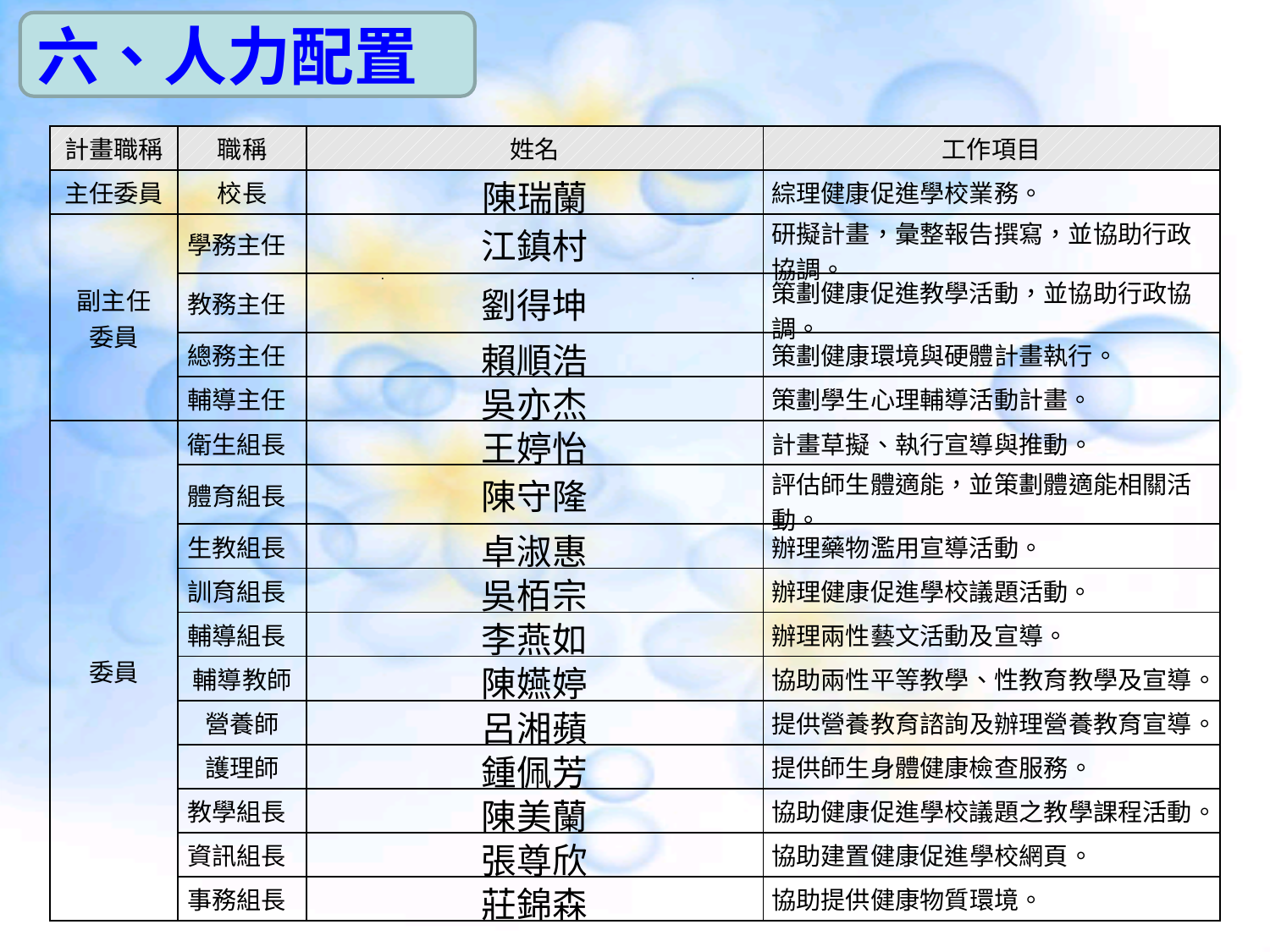

六、人力配置
| 計畫職稱 | 職稱 | 姓名 | 工作項目 |
| --- | --- | --- | --- |
| 主任委員 | 校長 | 陳瑞蘭 | 綜理健康促進學校業務。 |
| 副主任 委員 | 學務主任 | 江鎮村 | 研擬計畫，彙整報告撰寫，並協助行政協調。 |
|  | 教務主任 | 劉得坤 | 策劃健康促進教學活動，並協助行政協調。 |
|  | 總務主任 | 賴順浩 | 策劃健康環境與硬體計畫執行。 |
|  | 輔導主任 | 吳亦杰 | 策劃學生心理輔導活動計畫。 |
| 委員 | 衛生組長 | 王婷怡 | 計畫草擬、執行宣導與推動。 |
|  | 體育組長 | 陳守隆 | 評估師生體適能，並策劃體適能相關活動。 |
|  | 生教組長 | 卓淑惠 | 辦理藥物濫用宣導活動。 |
|  | 訓育組長 | 吳栢宗 | 辦理健康促進學校議題活動。 |
|  | 輔導組長 | 李燕如 | 辦理兩性藝文活動及宣導。 |
|  | 輔導教師 | 陳嬿婷 | 協助兩性平等教學、性教育教學及宣導。 |
|  | 營養師 | 呂湘蘋 | 提供營養教育諮詢及辦理營養教育宣導。 |
|  | 護理師 | 鍾佩芳 | 提供師生身體健康檢查服務。 |
|  | 教學組長 | 陳美蘭 | 協助健康促進學校議題之教學課程活動。 |
|  | 資訊組長 | 張尊欣 | 協助建置健康促進學校網頁。 |
|  | 事務組長 | 莊錦森 | 協助提供健康物質環境。 |